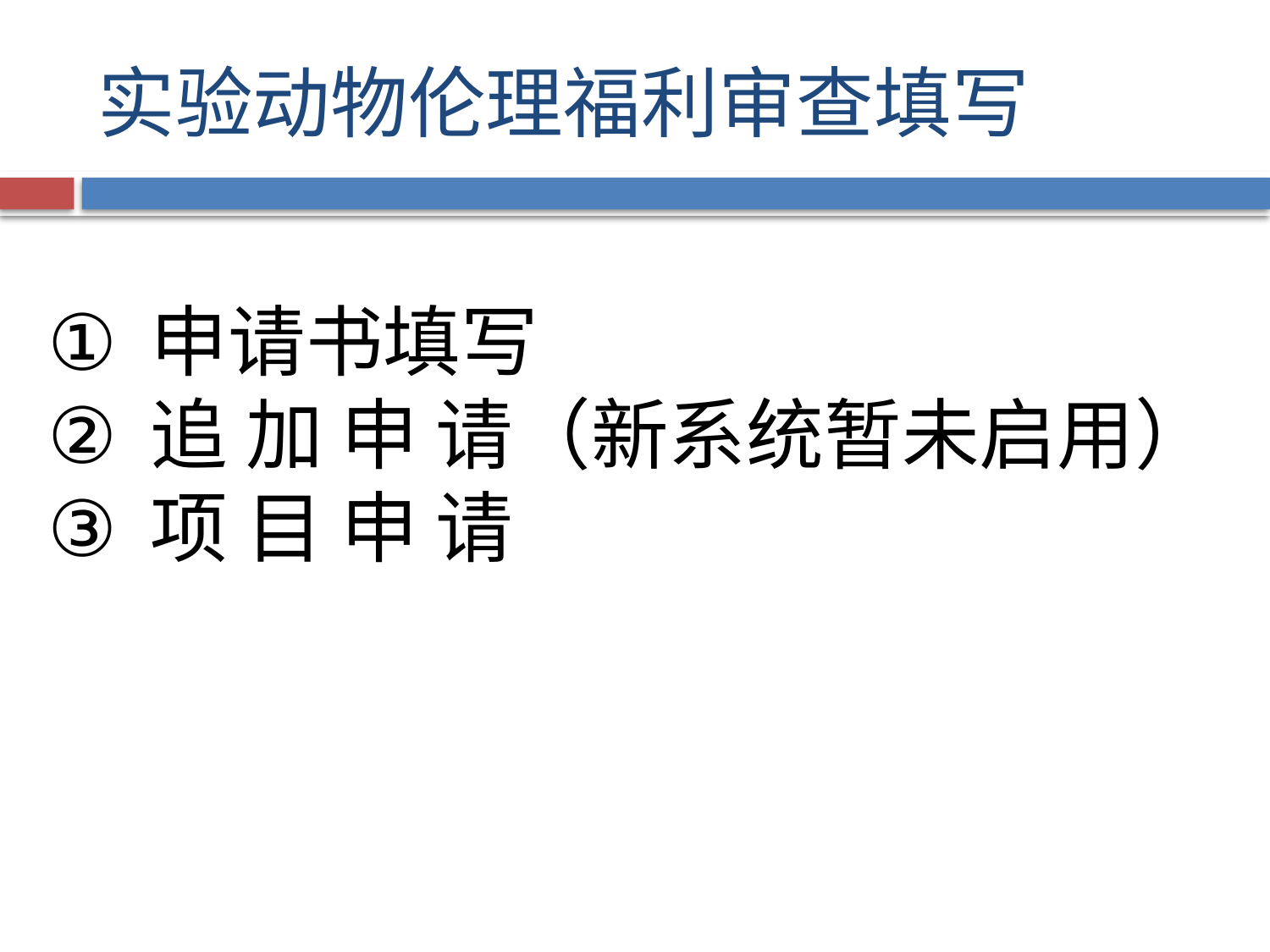

# 实验动物伦理福利审查填写
申请书填写
追 加 申 请（新系统暂未启用）
项 目 申 请